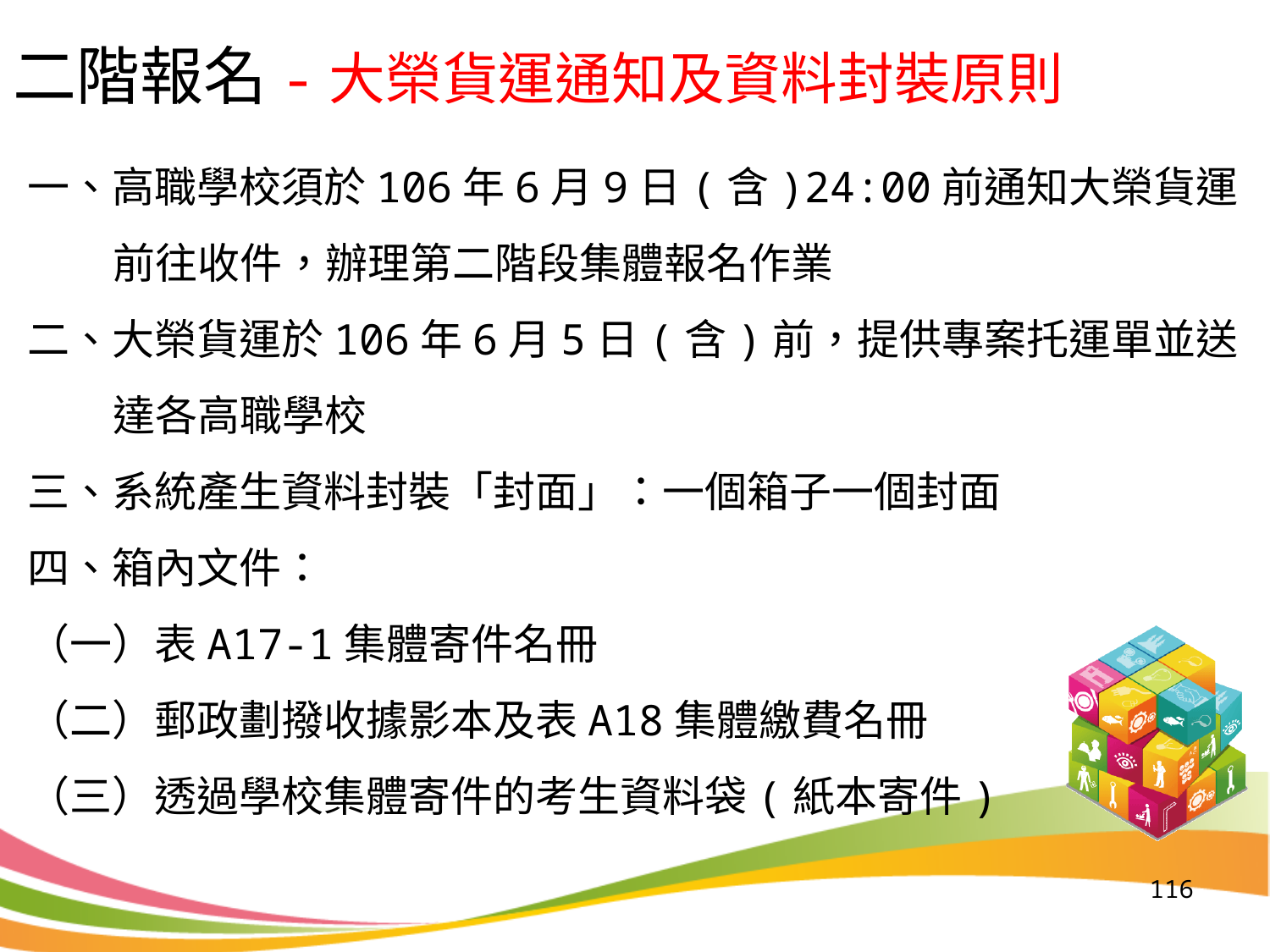

二階報名-大榮貨運通知及資料封裝原則
一、高職學校須於106年6月9日(含)24:00前通知大榮貨運前往收件，辦理第二階段集體報名作業
二、大榮貨運於106年6月5日(含)前，提供專案托運單並送達各高職學校
三、系統產生資料封裝「封面」：一個箱子一個封面
四、箱內文件：
（一）表A17-1集體寄件名冊
（二）郵政劃撥收據影本及表A18集體繳費名冊
（三）透過學校集體寄件的考生資料袋(紙本寄件)
116